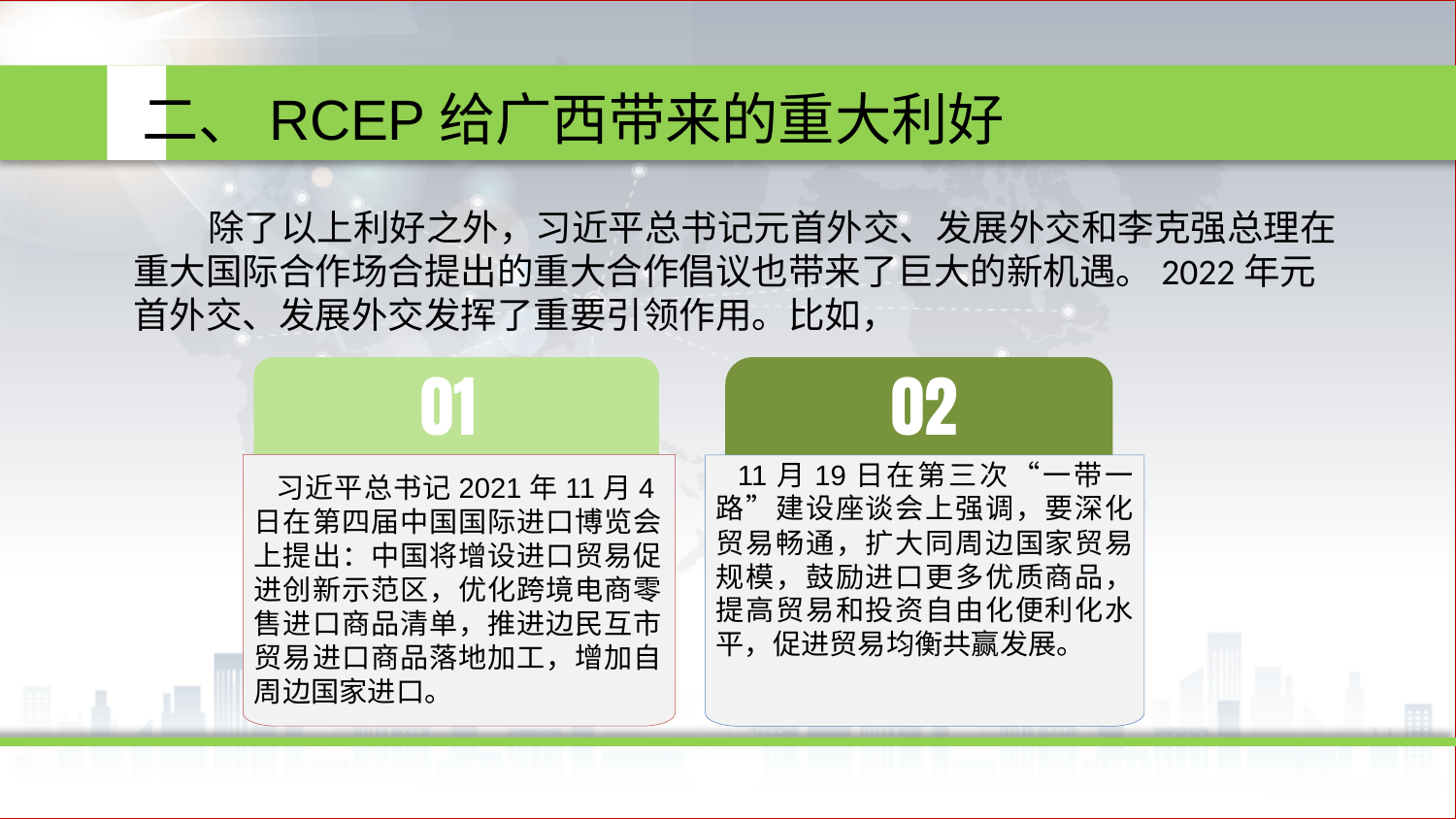

二、RCEP给广西带来的重大利好
        除了以上利好之外，习近平总书记元首外交、发展外交和李克强总理在重大国际合作场合提出的重大合作倡议也带来了巨大的新机遇。2022年元首外交、发展外交发挥了重要引领作用。比如，

01

  习近平总书记2021年11月4日在第四届中国国际进口博览会上提出：中国将增设进口贸易促进创新示范区，优化跨境电商零售进口商品清单，推进边民互市贸易进口商品落地加工，增加自周边国家进口。

02
  11月19日在第三次“一带一路”建设座谈会上强调，要深化贸易畅通，扩大同周边国家贸易规模，鼓励进口更多优质商品，提高贸易和投资自由化便利化水平，促进贸易均衡共赢发展。